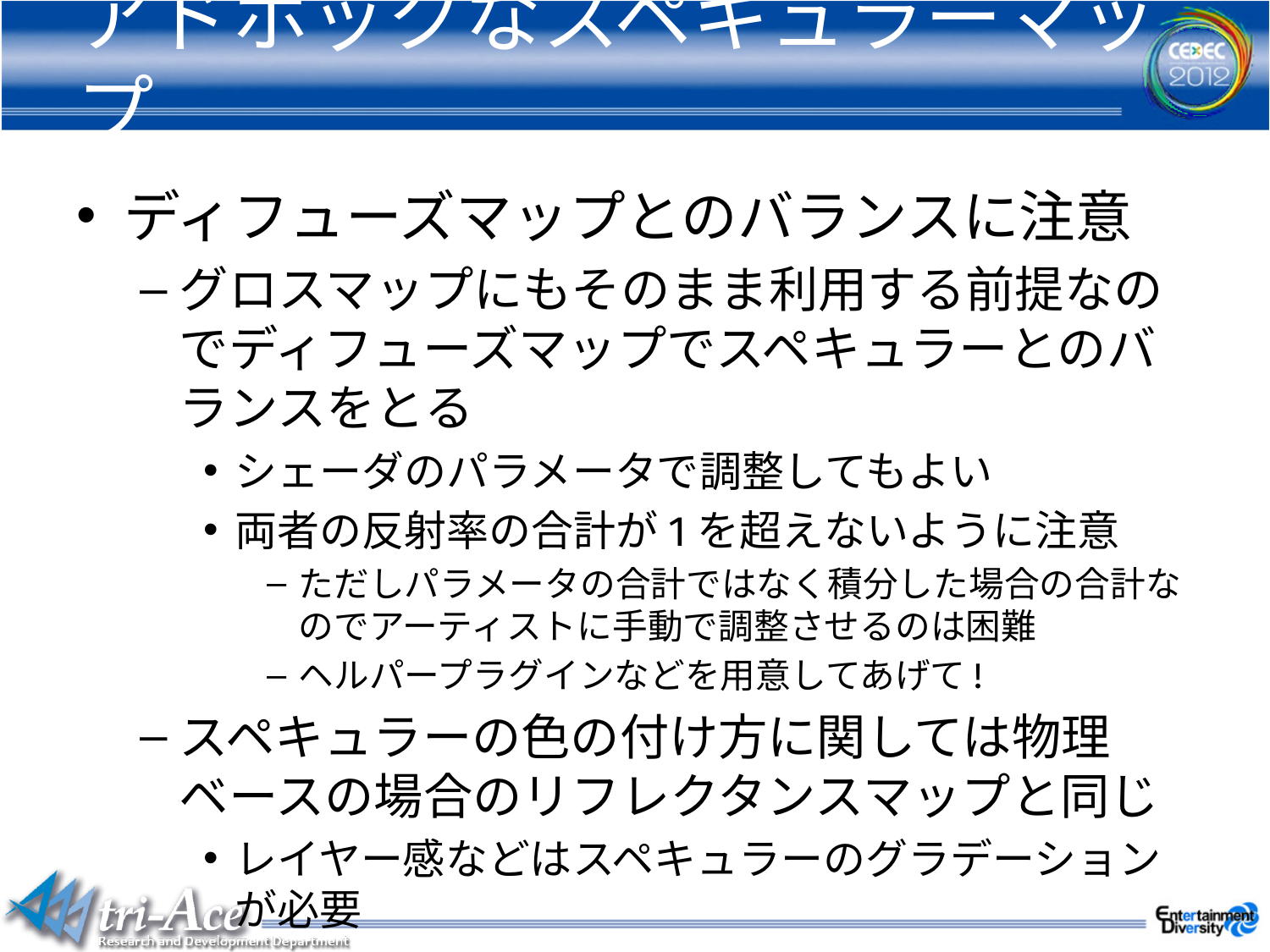

# アドホックなスペキュラーマップ
ディフューズマップとのバランスに注意
グロスマップにもそのまま利用する前提なのでディフューズマップでスペキュラーとのバランスをとる
シェーダのパラメータで調整してもよい
両者の反射率の合計が1を超えないように注意
ただしパラメータの合計ではなく積分した場合の合計なのでアーティストに手動で調整させるのは困難
ヘルパープラグインなどを用意してあげて!
スペキュラーの色の付け方に関しては物理ベースの場合のリフレクタンスマップと同じ
レイヤー感などはスペキュラーのグラデーションが必要